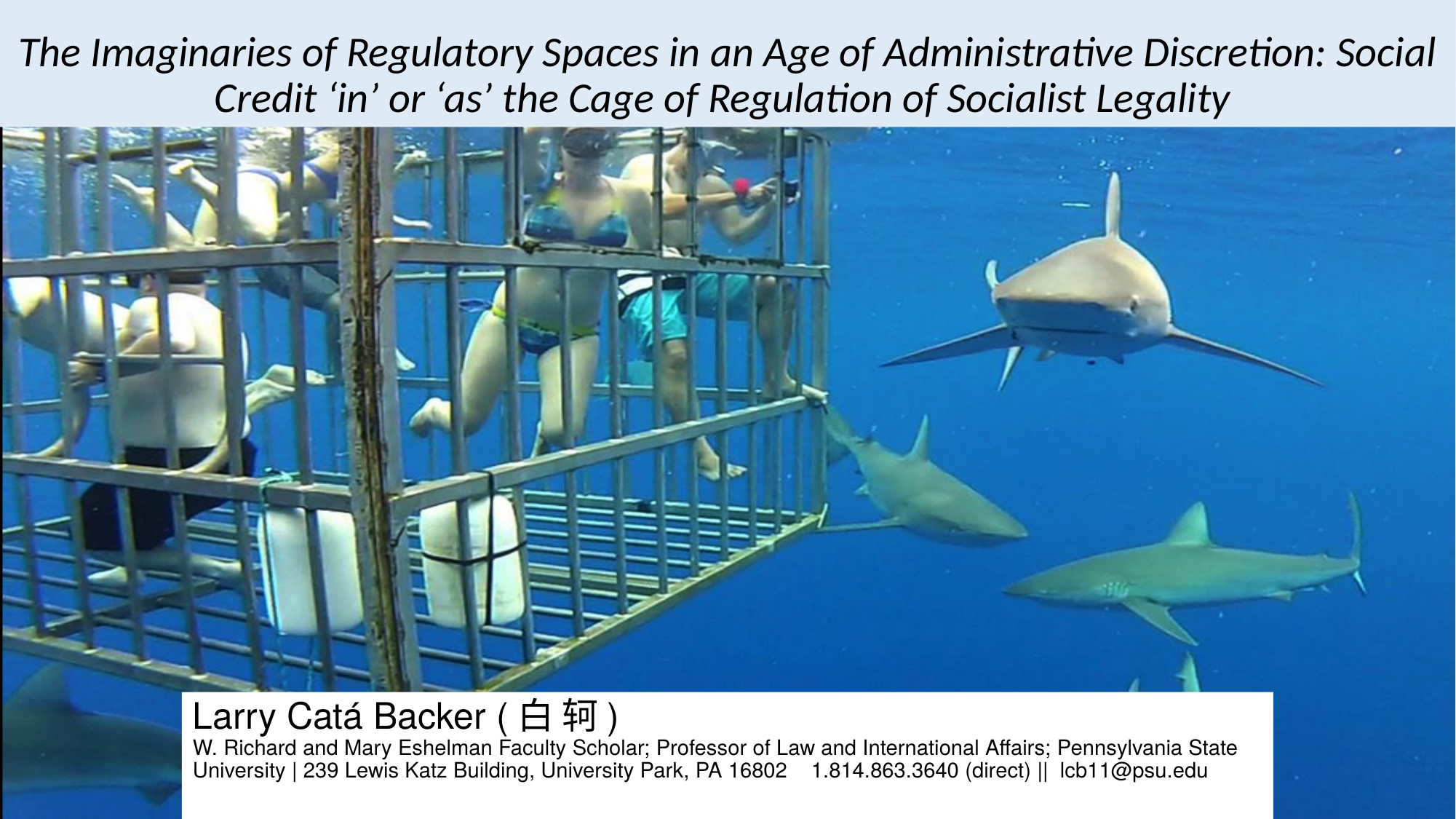

# The Imaginaries of Regulatory Spaces in an Age of Administrative Discretion: Social Credit ‘in’ or ‘as’ the Cage of Regulation of Socialist Legality
Larry Catá Backer (白 轲)
W. Richard and Mary Eshelman Faculty Scholar; Professor of Law and International Affairs; Pennsylvania State University | 239 Lewis Katz Building, University Park, PA 16802    1.814.863.3640 (direct) ||  lcb11@psu.edu